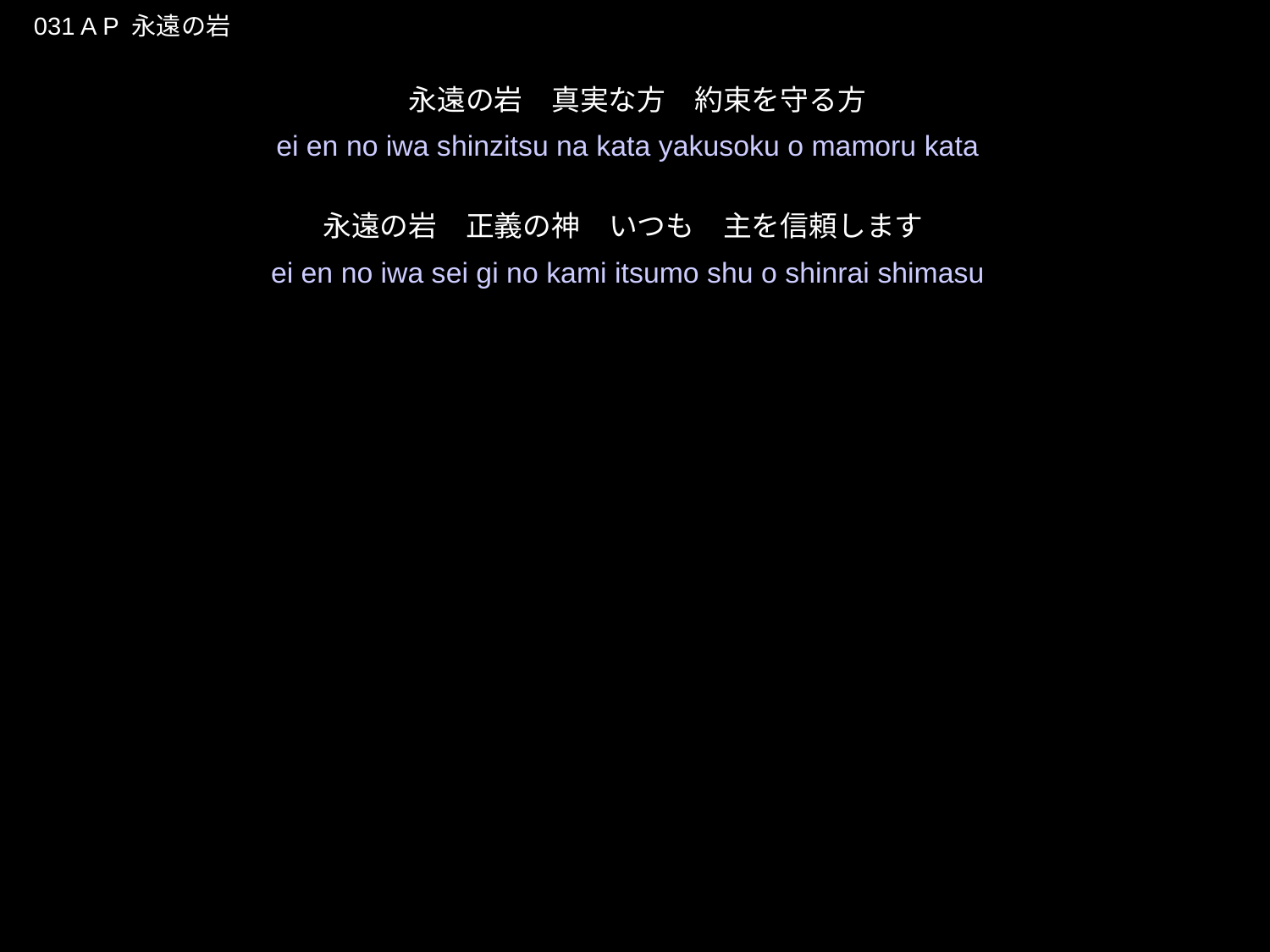

えいえんのいわ
★P
031 A P 永遠の岩
永遠の岩　真実な方　約束を守る方
永遠の岩　正義の神　いつも　主を信頼します
★２
ei en no iwa shinzitsu na kata yakusoku o mamoru kata
ei en no iwa sei gi no kami itsumo shu o shinrai shimasu